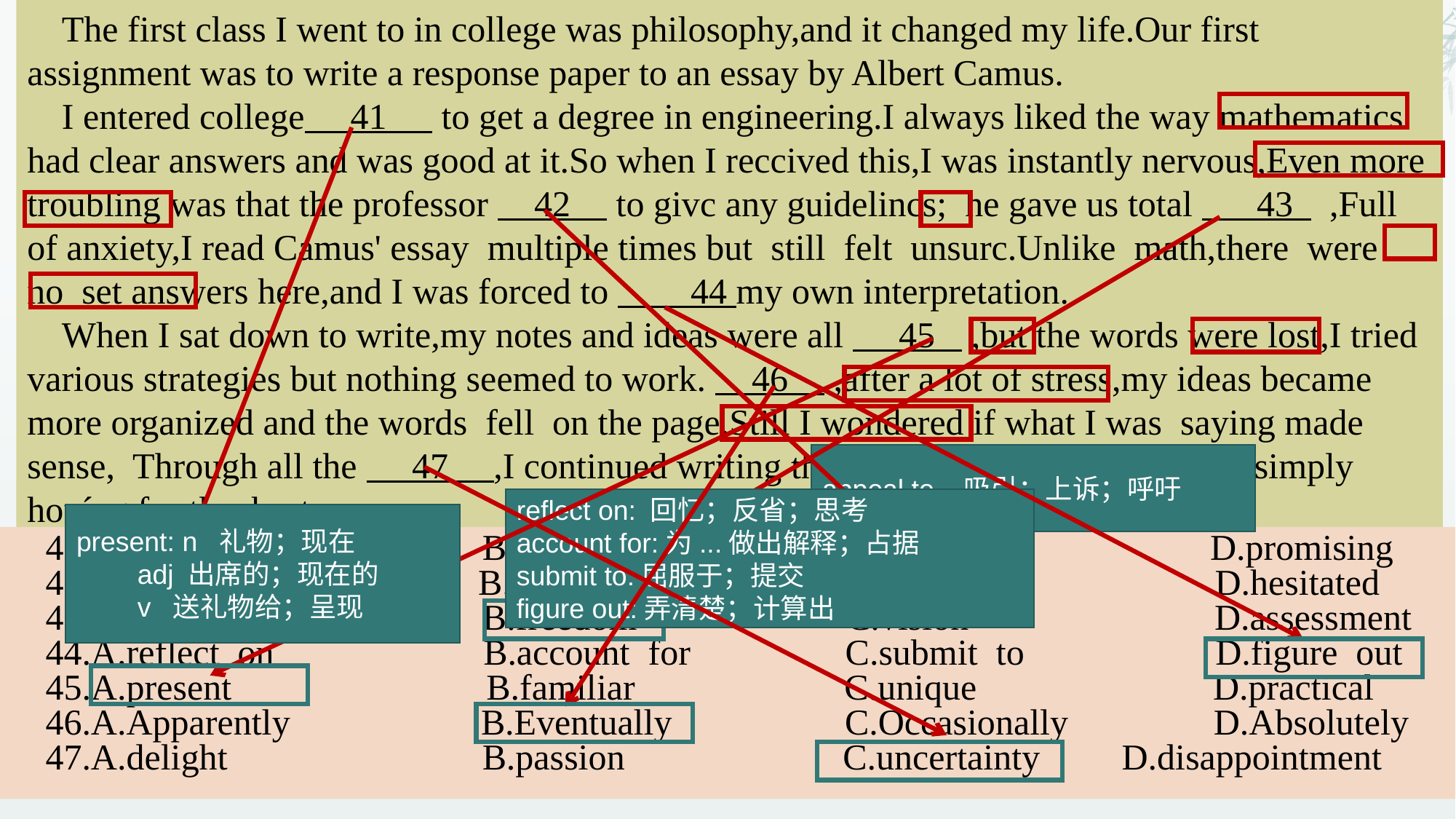

The first class I went to in college was philosophy,and it changed my life.Our first assignment was to write a response paper to an essay by Albert Camus.
I entered college     41      to get a degree in engineering.I always liked the way mathematics had clear answers and was good at it.So when I reccived this,I was instantly nervous,Even more troubling was that the professor     42     to givc any guidelincs;  he gave us total       43    ,Full  of anxiety,I read Camus' essay  multiple times but  still  felt  unsurc.Unlike  math,there  were  no  set answers here,and I was forced to         44 my own interpretation.
When I sat down to write,my notes and ideas were all      45    ,but the words were lost,I tried  various strategies but nothing seemed to work.     46     ,after a lot of stress,my ideas became more organized and the words  fell  on the page.Still I wondered if what I was  saying made  sense,  Through all the      47     ,I continued writing the best I could and turned it in,simply hopíng for the  best.

appeal to   吸引；上诉；呼吁
reflect on: 回忆；反省；思考
account for:为...做出解释；占据
submit to:屈服于；提交
figure out:弄清楚；计算出
present: n  礼物；现在
        adj 出席的；现在的
        v  送礼物给；呈现
41.A.intending                        B.assuming                     C.appealing                     D.promising
42.A.agreed                            B.volunteered                  C.refused                         D.hesitated
43.A.imagination                    B.freedom                       C.vision                           D.assessment
44.A.reflect  on                       B.account  for                 C.submit  to                     D.figure  out
45.A.present                            B.familiar                       C.unique                          D.practical
46.A.Apparently                     B.Eventually                   C.Occasionally                D.Absolutely
47.A.delight                            B.passion                        C.uncertainty         D.disappointment